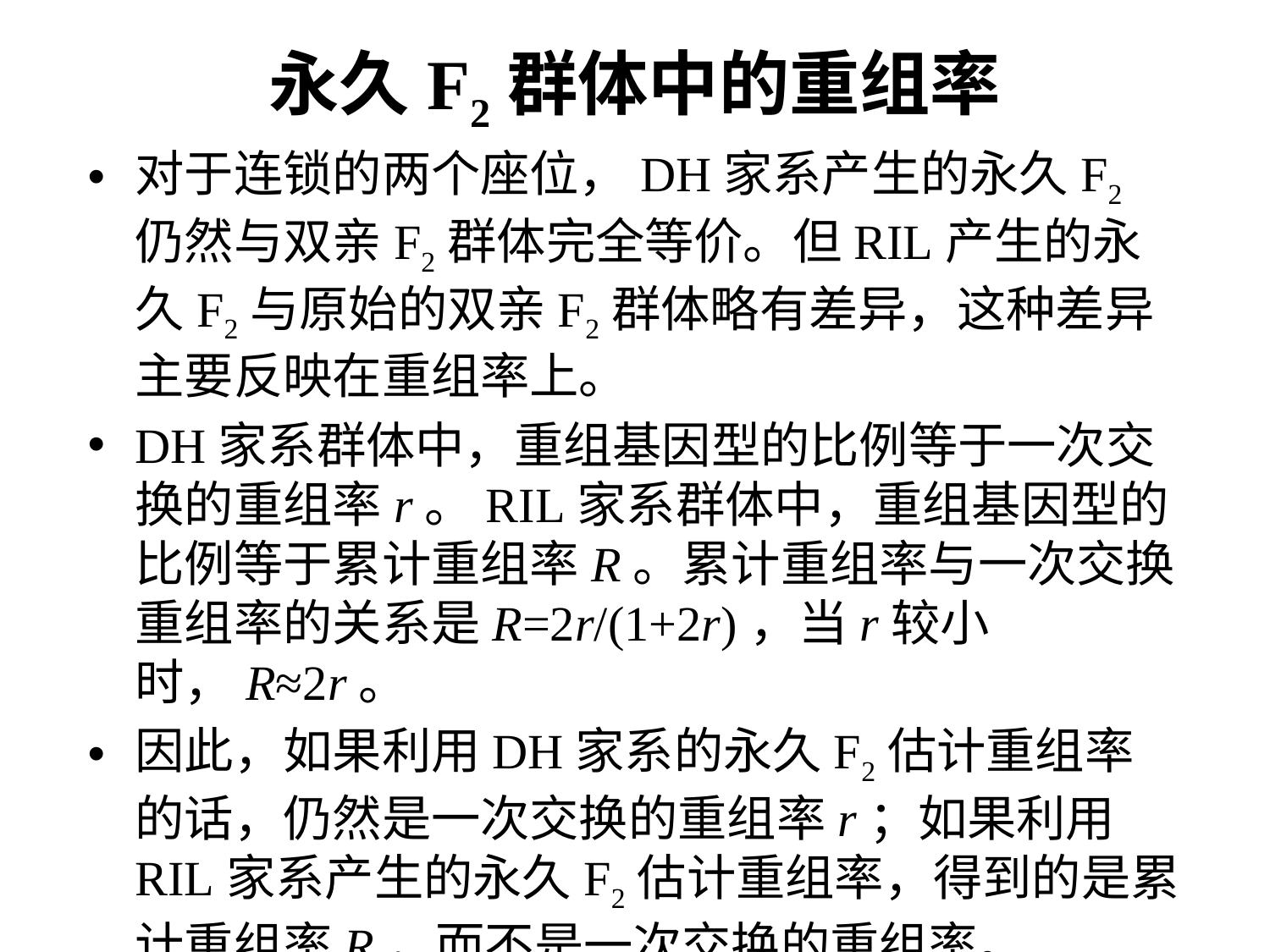

# 永久F2群体中的重组率
对于连锁的两个座位，DH家系产生的永久F2仍然与双亲F2群体完全等价。但RIL产生的永久F2与原始的双亲F2群体略有差异，这种差异主要反映在重组率上。
DH家系群体中，重组基因型的比例等于一次交换的重组率r。RIL家系群体中，重组基因型的比例等于累计重组率R。累计重组率与一次交换重组率的关系是R=2r/(1+2r)，当r较小时，R≈2r。
因此，如果利用DH家系的永久F2估计重组率的话，仍然是一次交换的重组率r；如果利用RIL家系产生的永久F2估计重组率，得到的是累计重组率R，而不是一次交换的重组率。